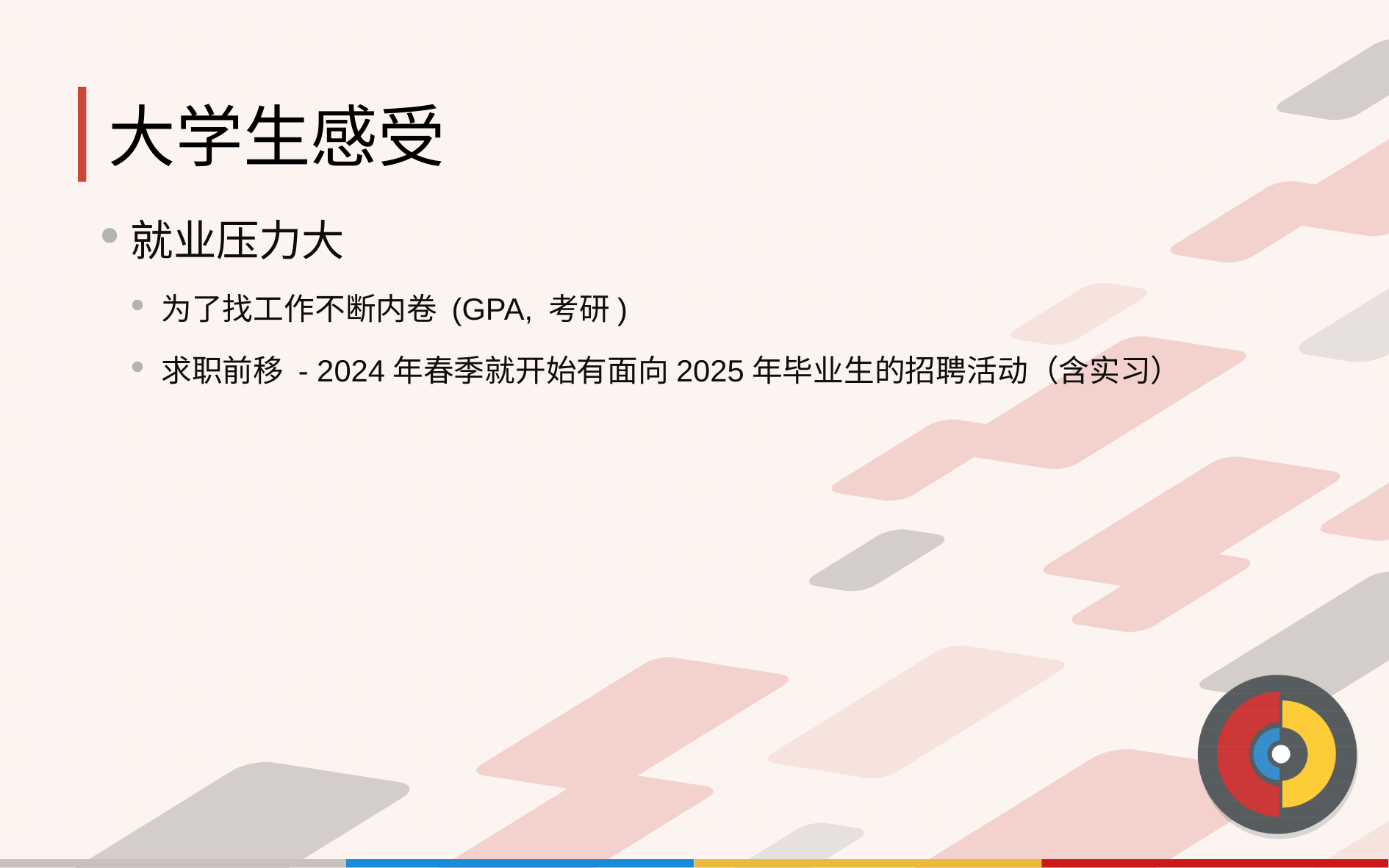

# 大学生感受
就业压力大
为了找工作不断内卷 (GPA, 考研)
求职前移 - 2024年春季就开始有面向2025年毕业生的招聘活动（含实习）